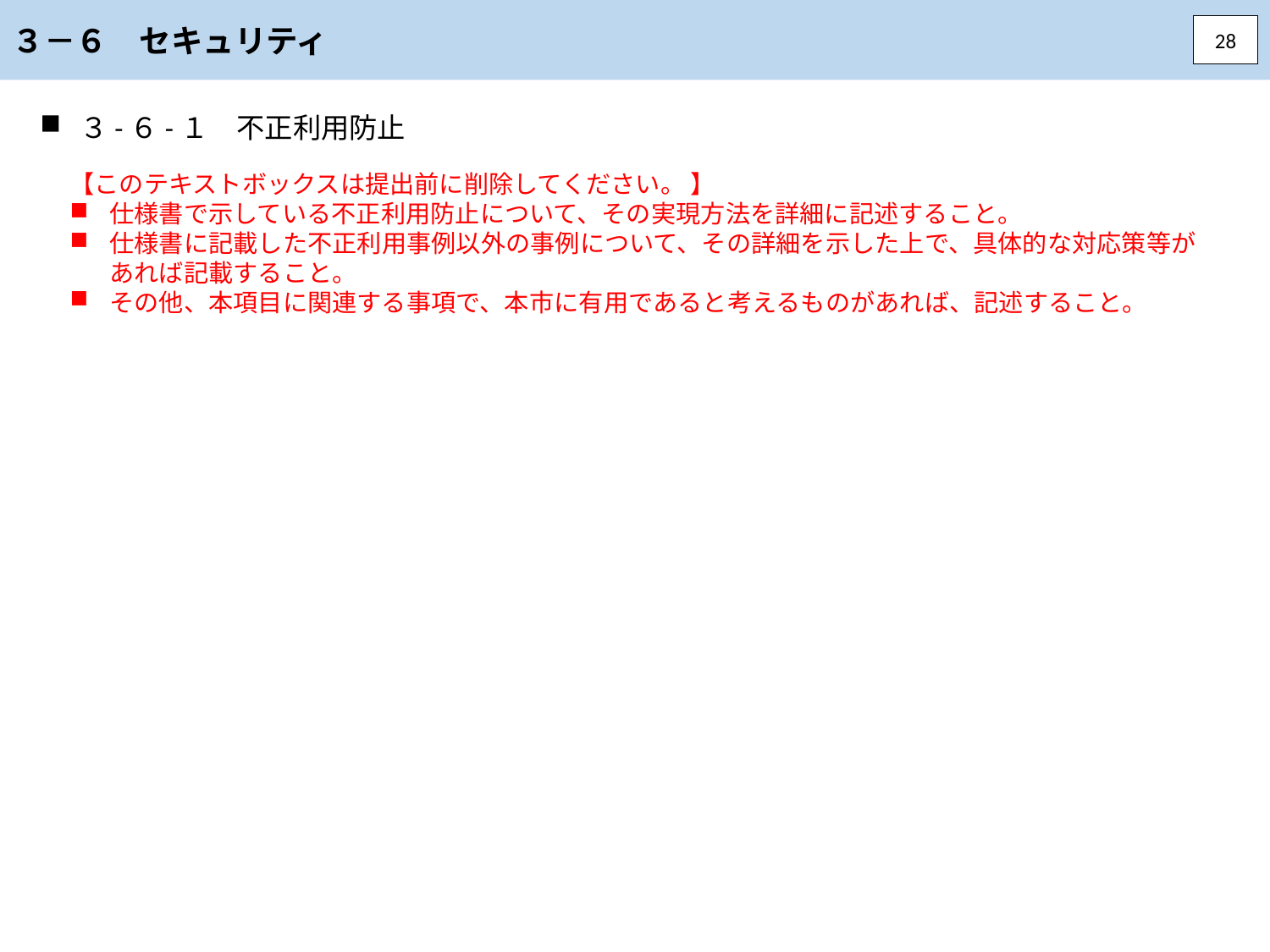

３－６　セキュリティ
28
３-６-１　不正利用防止
【このテキストボックスは提出前に削除してください。 】
仕様書で示している不正利用防止について、その実現方法を詳細に記述すること。
仕様書に記載した不正利用事例以外の事例について、その詳細を示した上で、具体的な対応策等があれば記載すること。
その他、本項目に関連する事項で、本市に有用であると考えるものがあれば、記述すること。